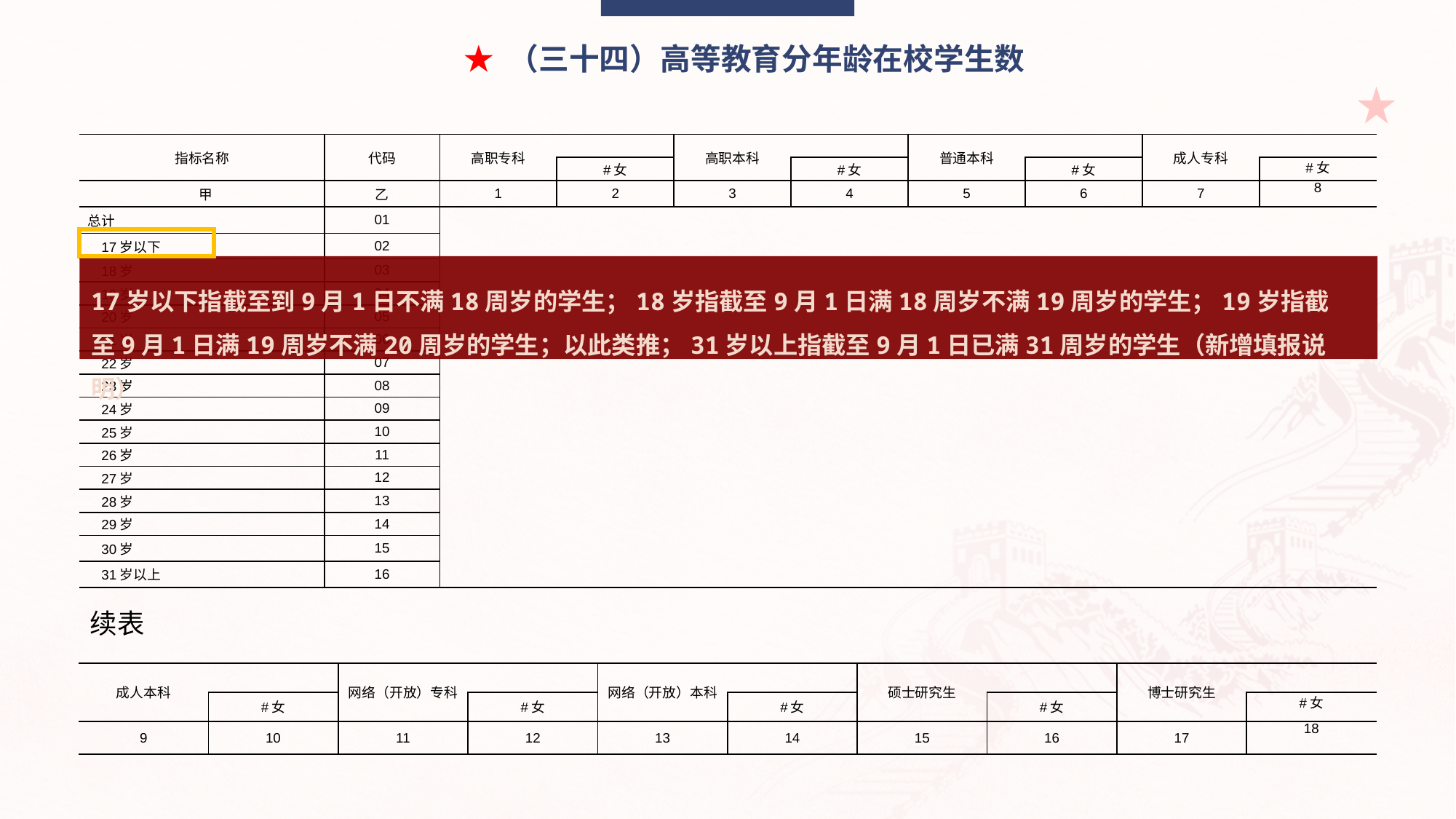

★ （三十四）高等教育分年龄在校学生数
| 指标名称 | 代码 | 高职专科 |  | 高职本科 |  | 普通本科 |  | 成人专科 |  |
| --- | --- | --- | --- | --- | --- | --- | --- | --- | --- |
|  |  |  | #女 |  | #女 |  | #女 |  | #女 |
| 甲 | 乙 | 1 | 2 | 3 | 4 | 5 | 6 | 7 | 8 |
| 总计 | 01 |  |  |  |  |  |  |  |  |
| 17岁以下 | 02 |  |  |  |  |  |  |  |  |
| 18岁 | 03 |  |  |  |  |  |  |  |  |
| 19岁 | 04 |  |  |  |  |  |  |  |  |
| 20岁 | 05 |  |  |  |  |  |  |  |  |
| 21岁 | 06 |  |  |  |  |  |  |  |  |
| 22岁 | 07 |  |  |  |  |  |  |  |  |
| 23岁 | 08 |  |  |  |  |  |  |  |  |
| 24岁 | 09 |  |  |  |  |  |  |  |  |
| 25岁 | 10 |  |  |  |  |  |  |  |  |
| 26岁 | 11 |  |  |  |  |  |  |  |  |
| 27岁 | 12 |  |  |  |  |  |  |  |  |
| 28岁 | 13 |  |  |  |  |  |  |  |  |
| 29岁 | 14 |  |  |  |  |  |  |  |  |
| 30岁 | 15 |  |  |  |  |  |  |  |  |
| 31岁以上 | 16 |  |  |  |  |  |  |  |  |

17岁以下指截至到9月1日不满18周岁的学生；18岁指截至9月1日满18周岁不满19周岁的学生；19岁指截至9月1日满19周岁不满20周岁的学生；以此类推；31岁以上指截至9月1日已满31周岁的学生（新增填报说明）
续表
| 成人本科 |  | 网络（开放）专科 |  | 网络（开放）本科 |  | 硕士研究生 |  | 博士研究生 |  |
| --- | --- | --- | --- | --- | --- | --- | --- | --- | --- |
|  | #女 |  | #女 |  | #女 |  | #女 |  | #女 |
| 9 | 10 | 11 | 12 | 13 | 14 | 15 | 16 | 17 | 18 |